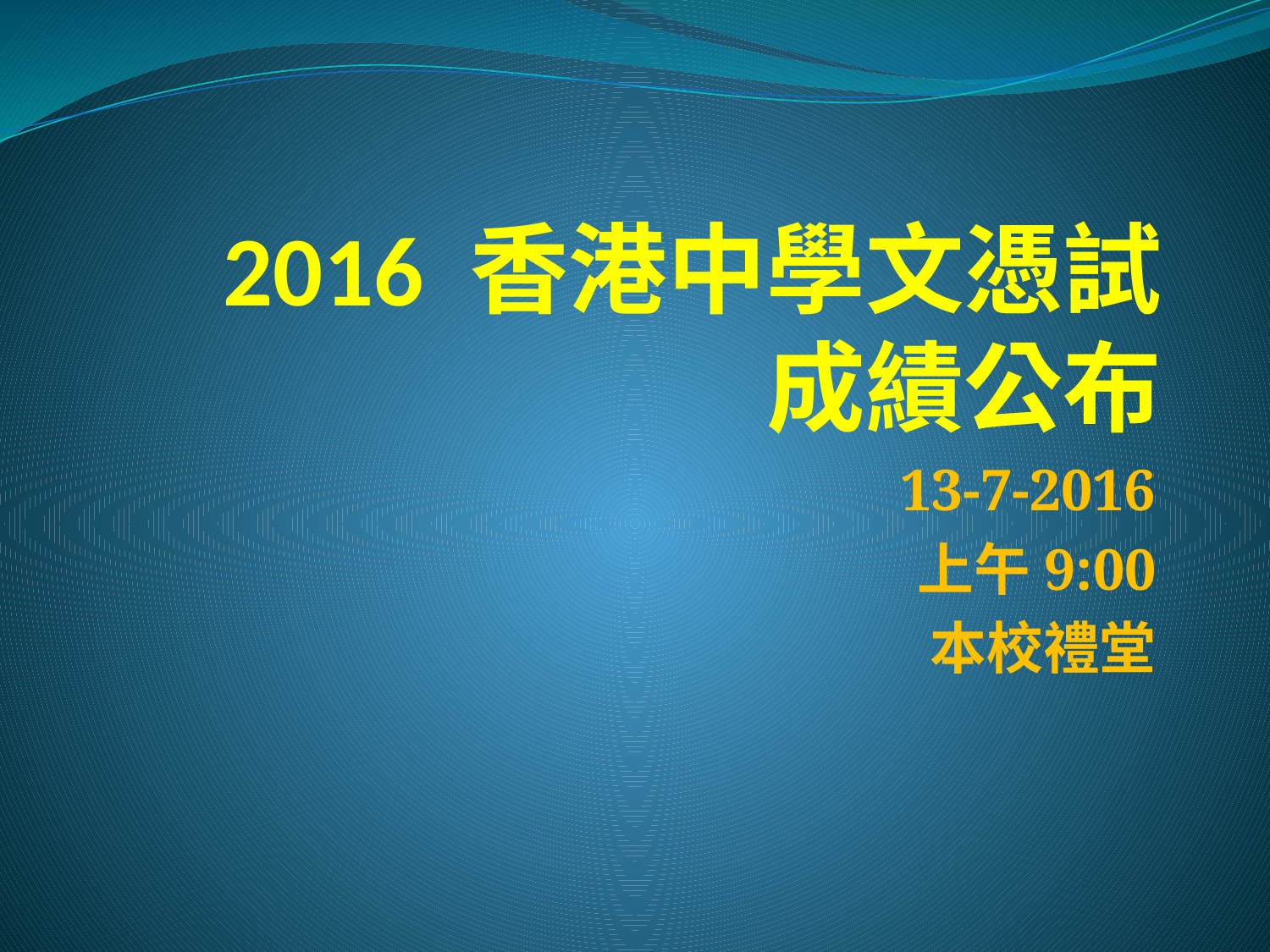

# 2016 香港中學文憑試 成績公布
13-7-2016
上午9:00
本校禮堂